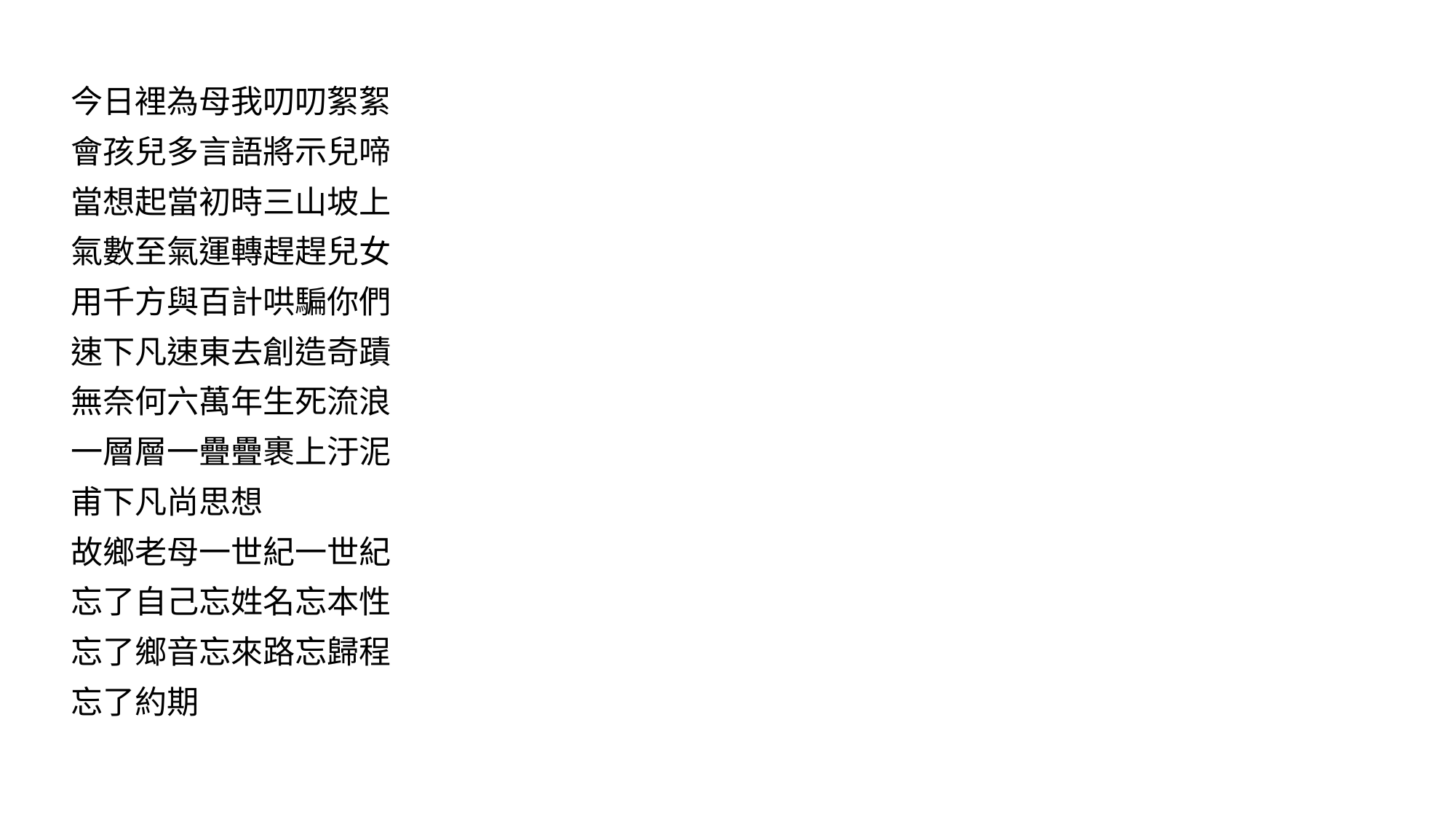

今日裡為母我叨叨絮絮
會孩兒多言語將示兒啼
當想起當初時三山坡上
氣數至氣運轉趕趕兒女
用千方與百計哄騙你們
速下凡速東去創造奇蹟
無奈何六萬年生死流浪
一層層一疊疊裹上汙泥
甫下凡尚思想
故鄉老母一世紀一世紀
忘了自己忘姓名忘本性
忘了鄉音忘來路忘歸程
忘了約期